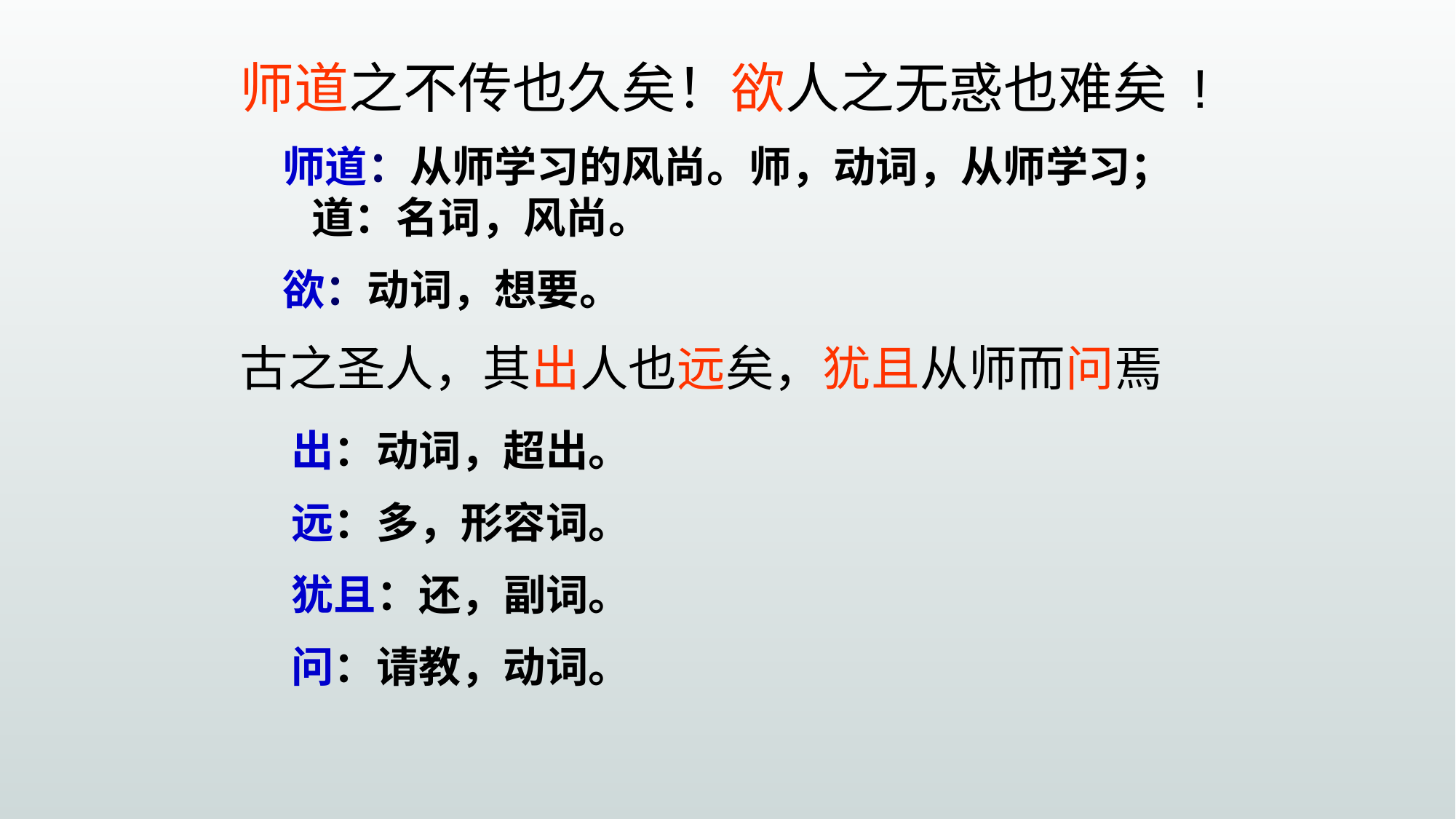

师道之不传也久矣！欲人之无惑也难矣 !
师道：从师学习的风尚。师，动词，从师学习；      道：名词，风尚。
欲：动词，想要。
古之圣人，其出人也远矣，犹且从师而问焉
出：动词，超出。
远：多，形容词。
犹且：还，副词。
问：请教，动词。